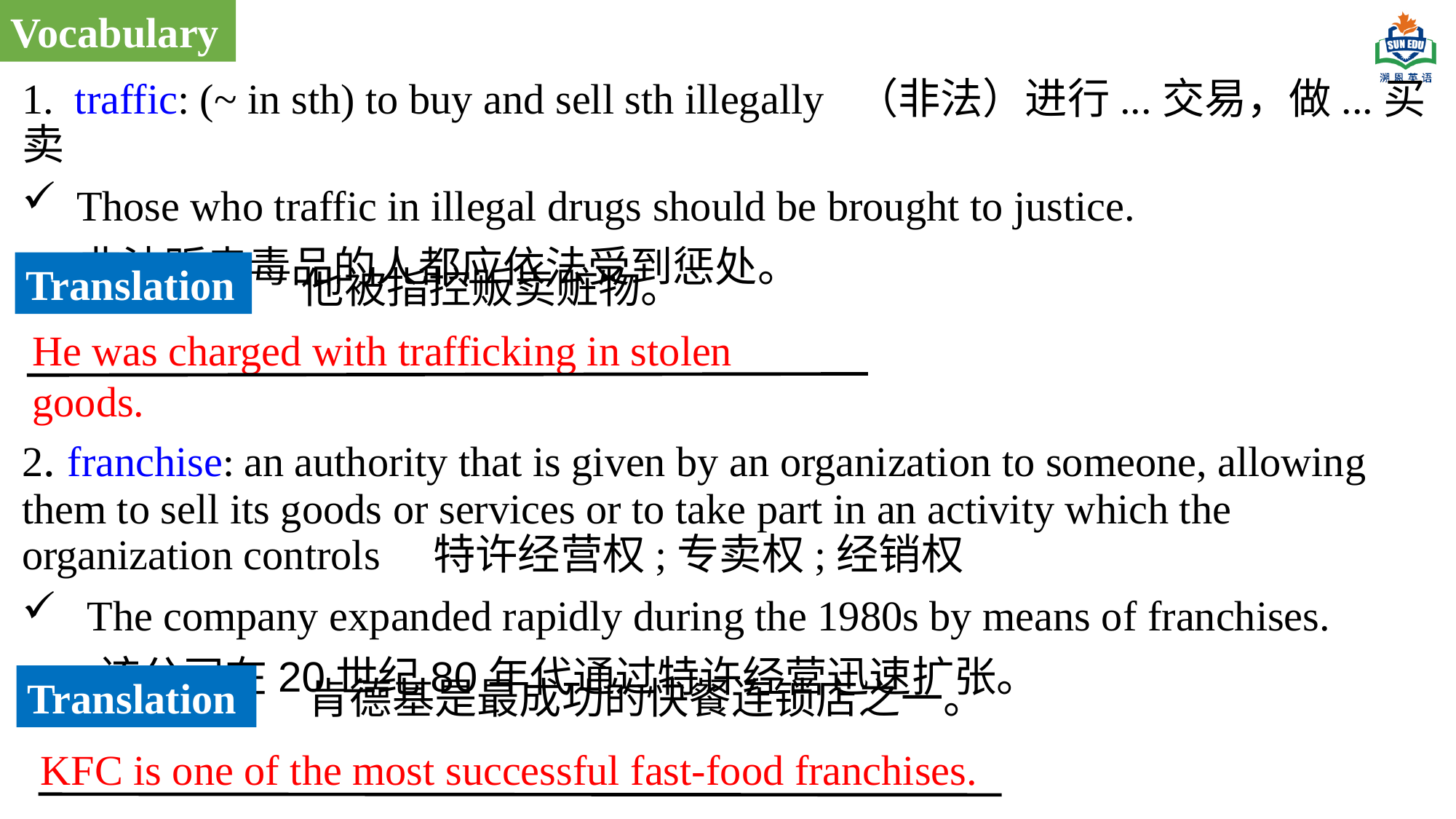

Vocabulary
1.  traffic: (~ in sth) to buy and sell sth illegally  （非法）进行...交易，做...买卖
Those who traffic in illegal drugs should be brought to justice.
     非法贩卖毒品的人都应依法受到惩处。

2. franchise: an authority that is given by an organization to someone, allowing them to sell its goods or services or to take part in an activity which the organization controls    特许经营权;专卖权;经销权
 The company expanded rapidly during the 1980s by means of franchises.
       该公司在20世纪80年代通过特许经营迅速扩张。
Translation
他被指控贩卖赃物。
He was charged with trafficking in stolen goods.
Translation
肯德基是最成功的快餐连锁店之一。
KFC is one of the most successful fast-food franchises.